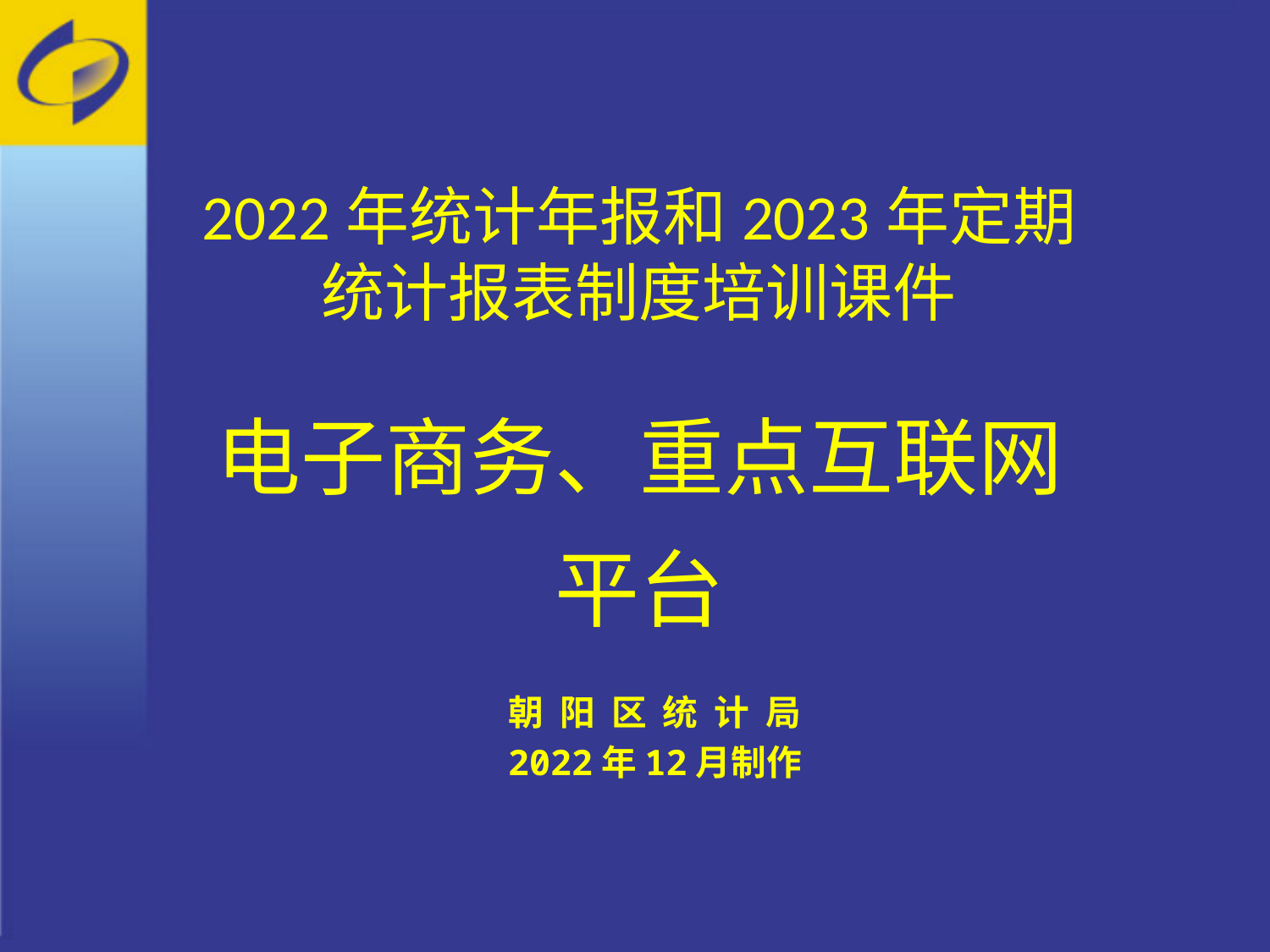

# 2022年统计年报和2023年定期 统计报表制度培训课件
电子商务、重点互联网平台
朝  阳  区  统  计  局
2022年12月制作